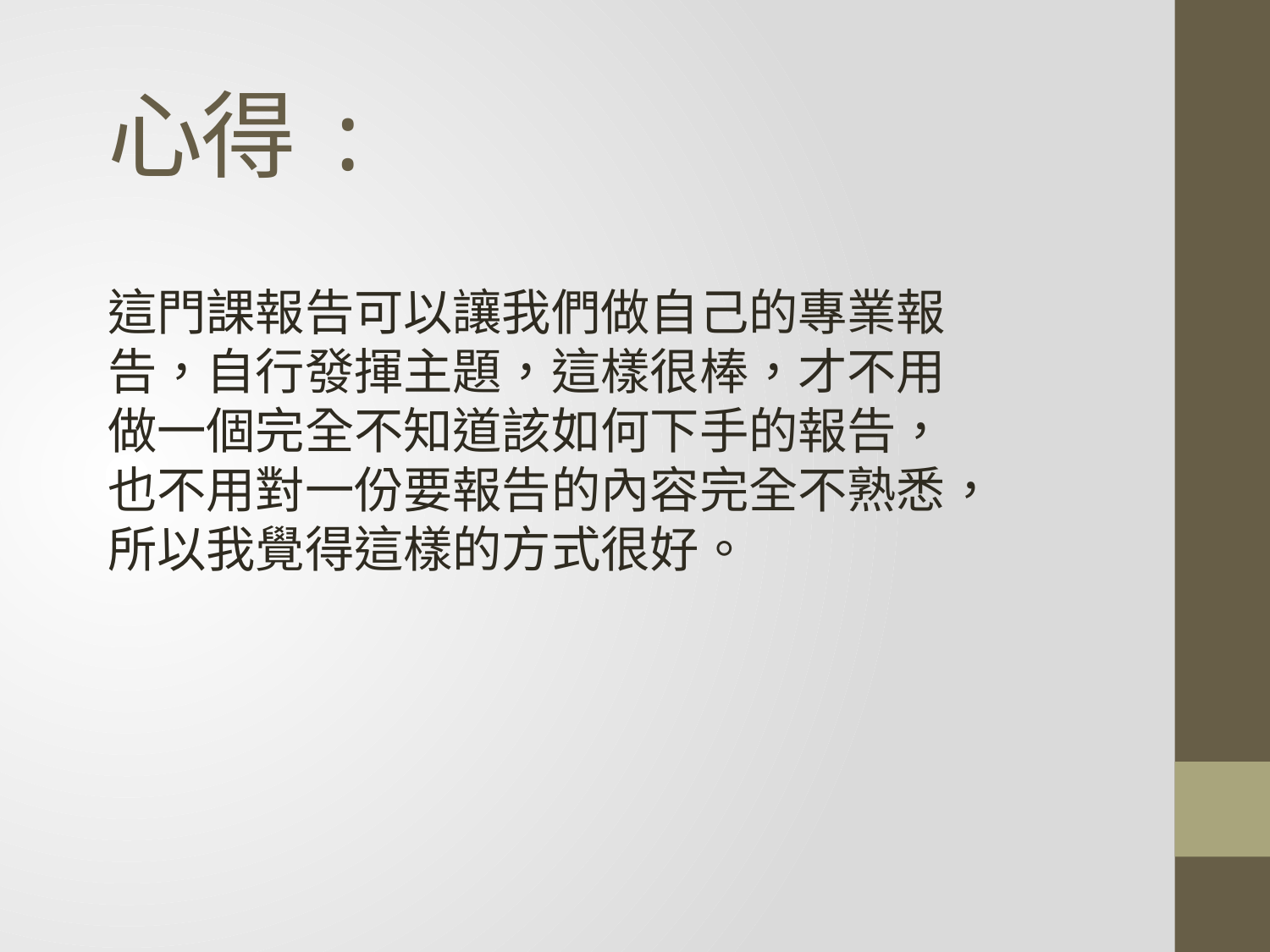

# 心得:

這門課報告可以讓我們做自己的專業報告，自行發揮主題，這樣很棒，才不用做一個完全不知道該如何下手的報告，也不用對一份要報告的內容完全不熟悉，所以我覺得這樣的方式很好。